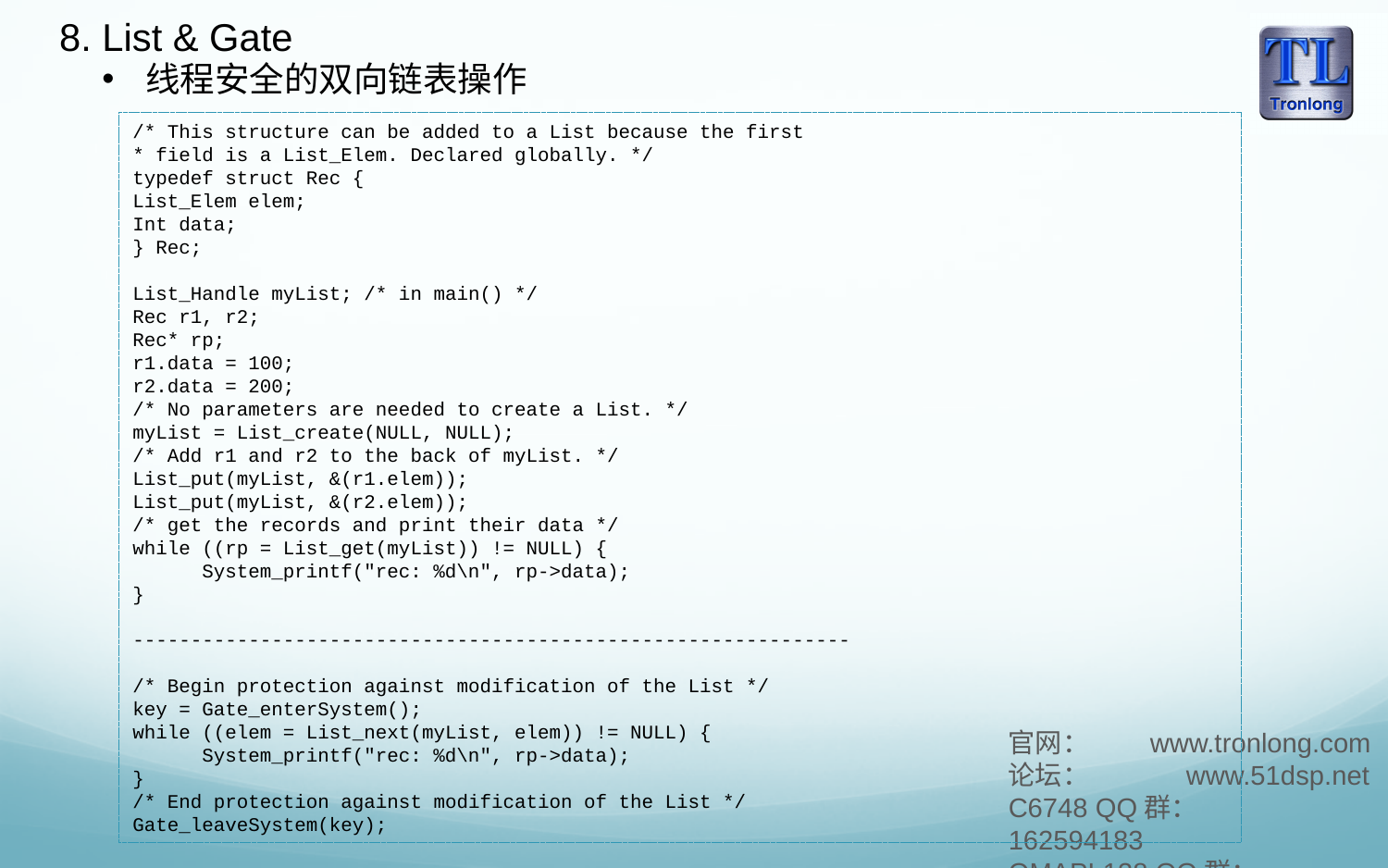

8. List & Gate
线程安全的双向链表操作
/* This structure can be added to a List because the first
* field is a List_Elem. Declared globally. */
typedef struct Rec {
List_Elem elem;
Int data;
} Rec;
List_Handle myList; /* in main() */
Rec r1, r2;
Rec* rp;
r1.data = 100;
r2.data = 200;
/* No parameters are needed to create a List. */
myList = List_create(NULL, NULL);
/* Add r1 and r2 to the back of myList. */
List_put(myList, &(r1.elem));
List_put(myList, &(r2.elem));
/* get the records and print their data */
while ((rp = List_get(myList)) != NULL) {
System_printf("rec: %d\n", rp->data);
}

--------------------------------------------------------------
/* Begin protection against modification of the List */
key = Gate_enterSystem();
while ((elem = List_next(myList, elem)) != NULL) {
System_printf("rec: %d\n", rp->data);
}
/* End protection against modification of the List */
Gate_leaveSystem(key);